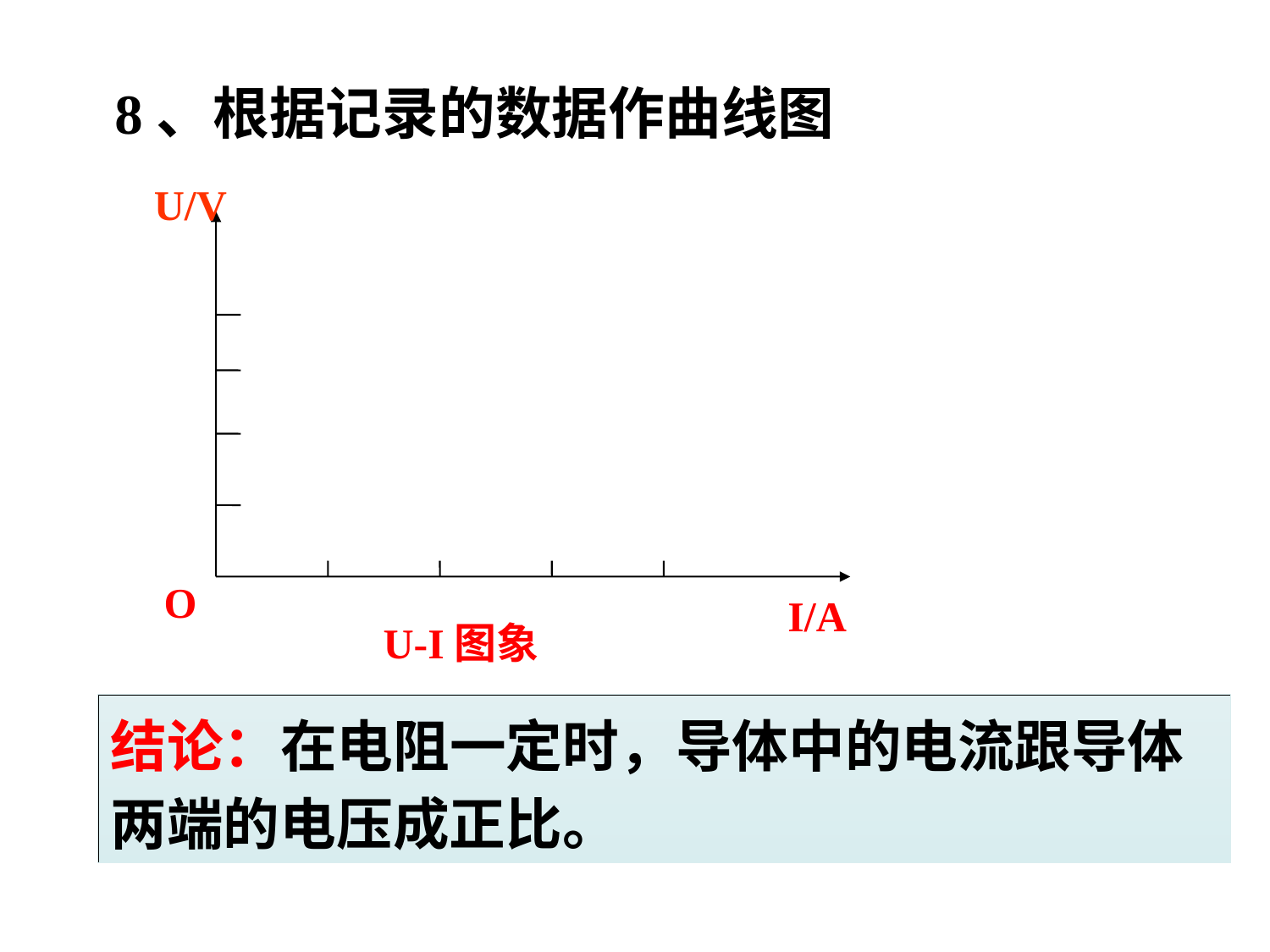

8、根据记录的数据作曲线图
U/V

    O
O

I/A
U/V
U-I图象
结论：在电阻一定时，导体中的电流跟导体两端的电压成正比。